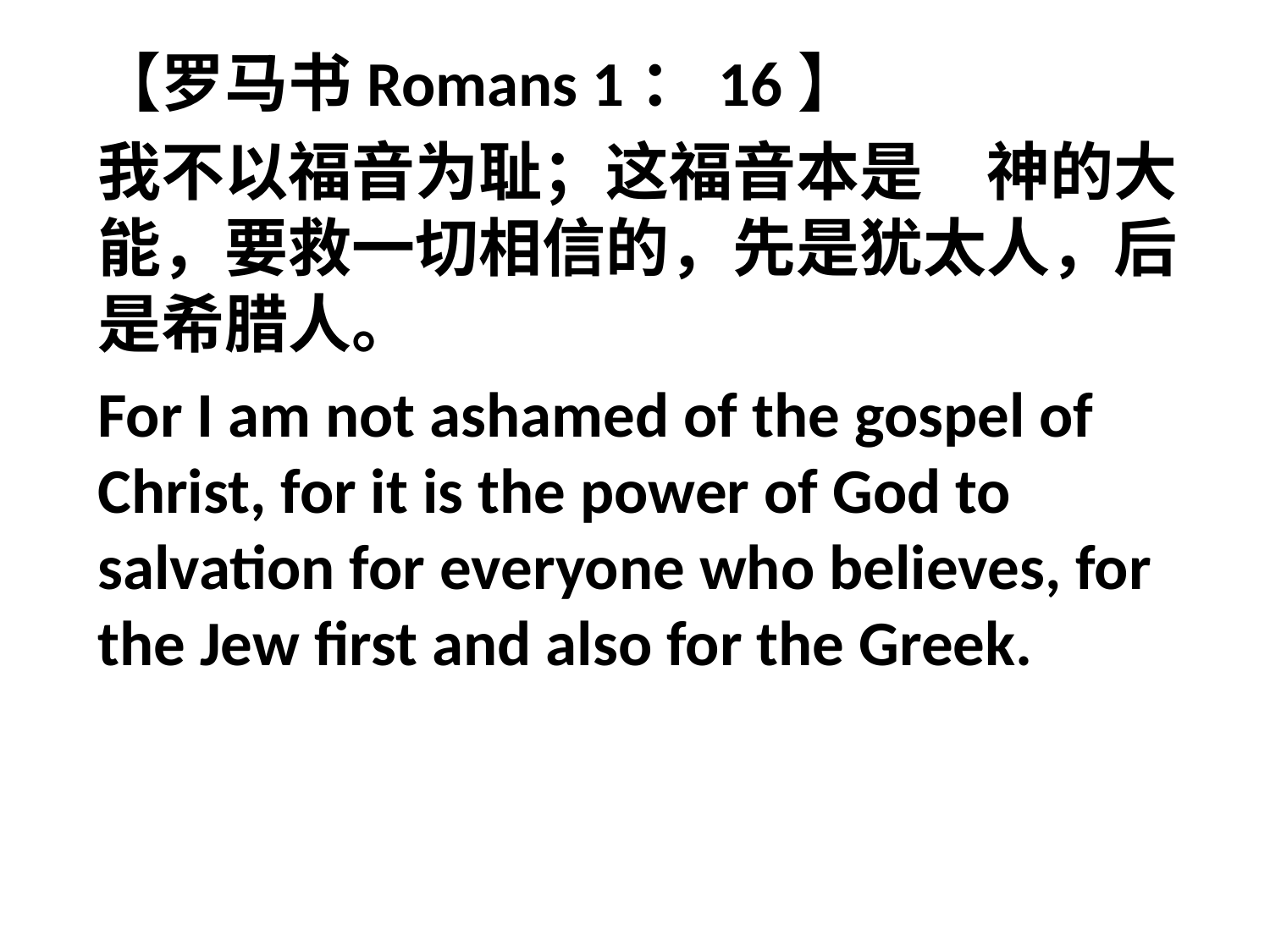

【罗马书Romans 1：16】
我不以福音为耻；这福音本是　神的大能，要救一切相信的，先是犹太人，后是希腊人。
For I am not ashamed of the gospel of Christ, for it is the power of God to salvation for everyone who believes, for the Jew first and also for the Greek.